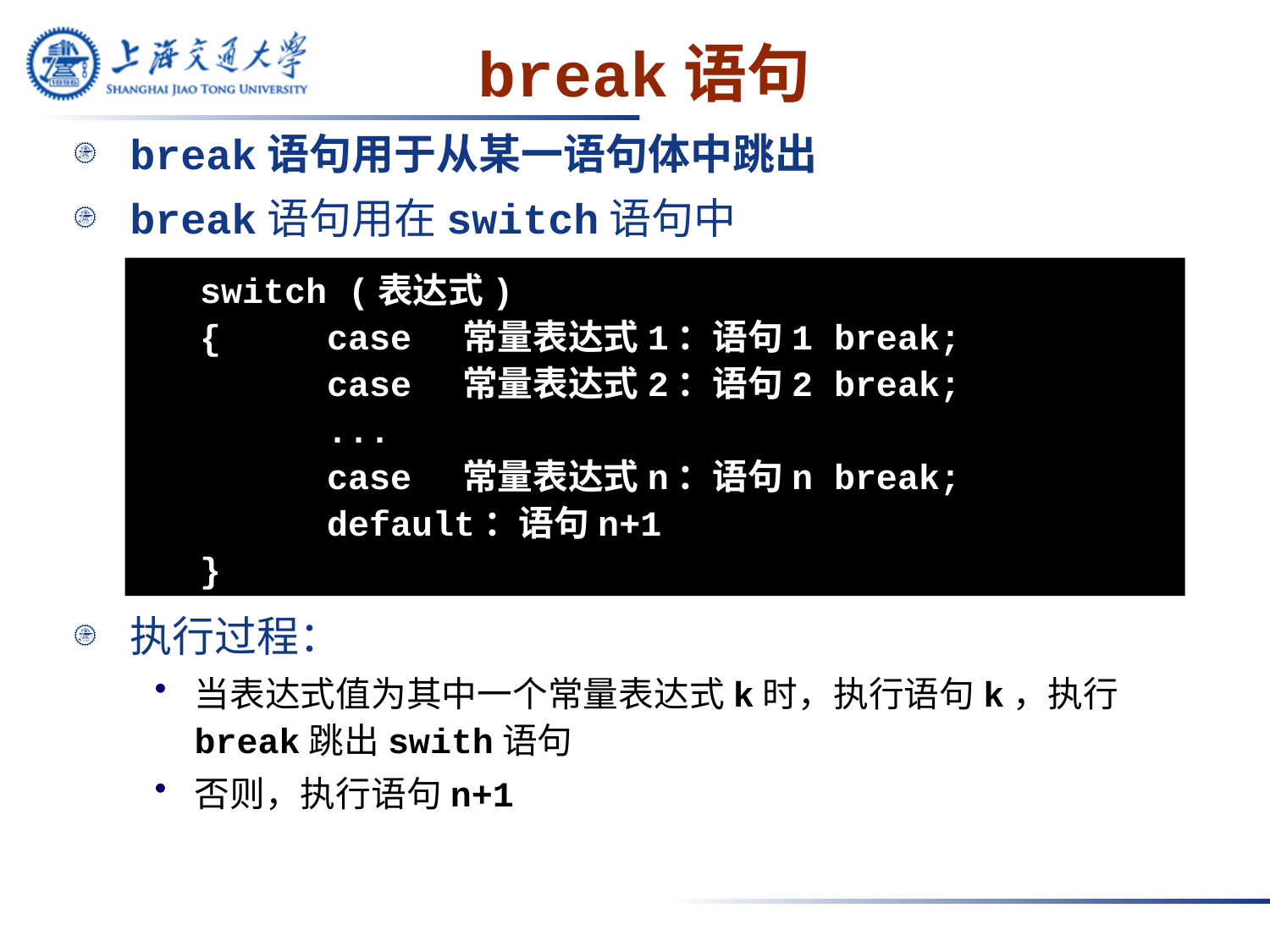

# break语句
break语句用于从某一语句体中跳出
break语句用在switch语句中

执行过程：
当表达式值为其中一个常量表达式k时，执行语句k，执行break跳出swith语句
否则，执行语句n+1
switch (表达式)
{	case  常量表达式1：语句1 break;
	case  常量表达式2：语句2 break;
	...
	case  常量表达式n：语句n break;
	default：语句n+1
}